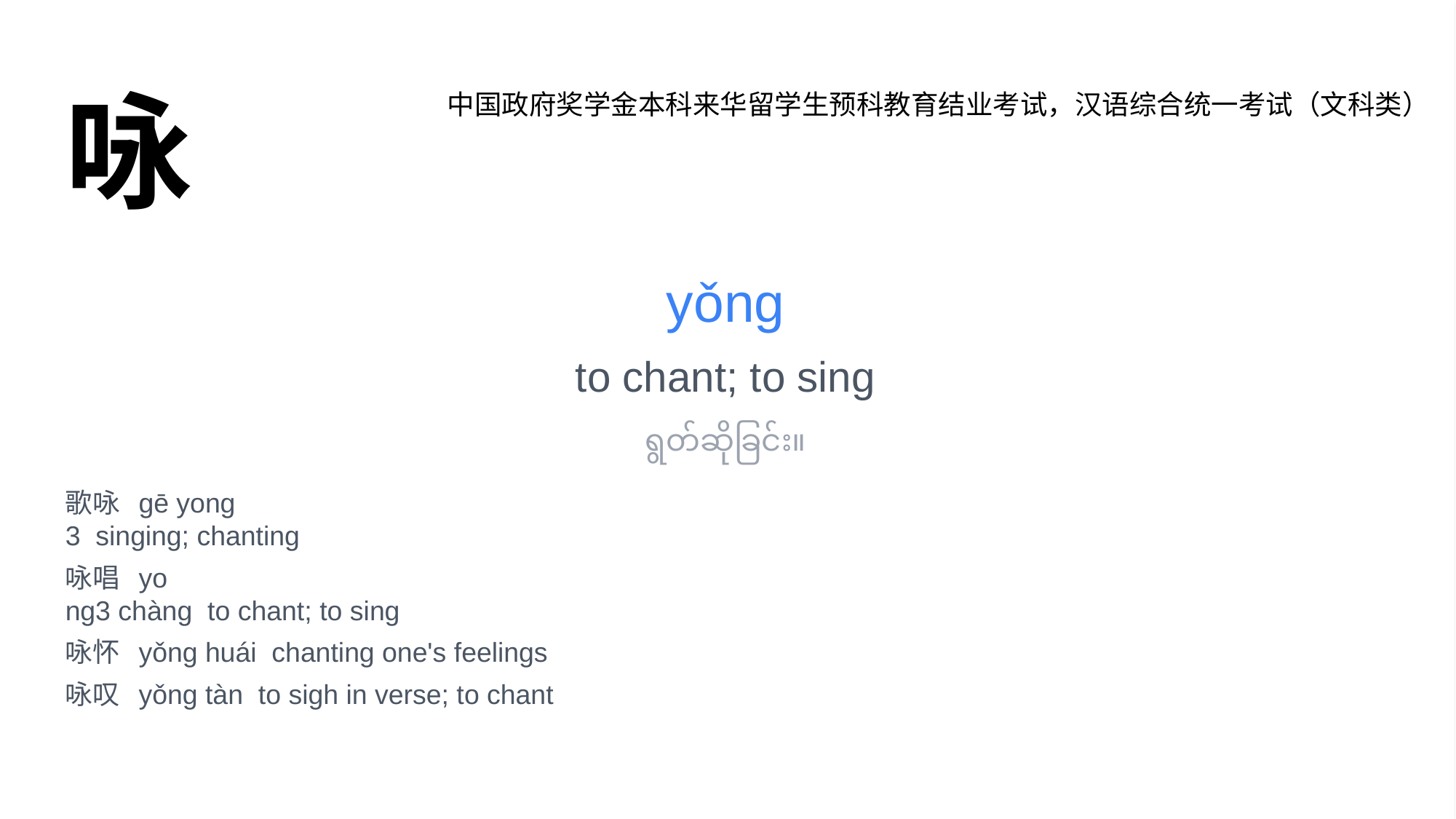

咏
中国政府奖学金本科来华留学生预科教育结业考试，汉语综合统一考试（文科类）
yǒng
to chant; to sing
ရွတ်ဆိုခြင်း။
歌咏  gē yong
3  singing; chanting
咏唱  yo
ng3 chàng  to chant; to sing
咏怀  yǒng huái  chanting one's feelings
咏叹  yǒng tàn  to sigh in verse; to chant